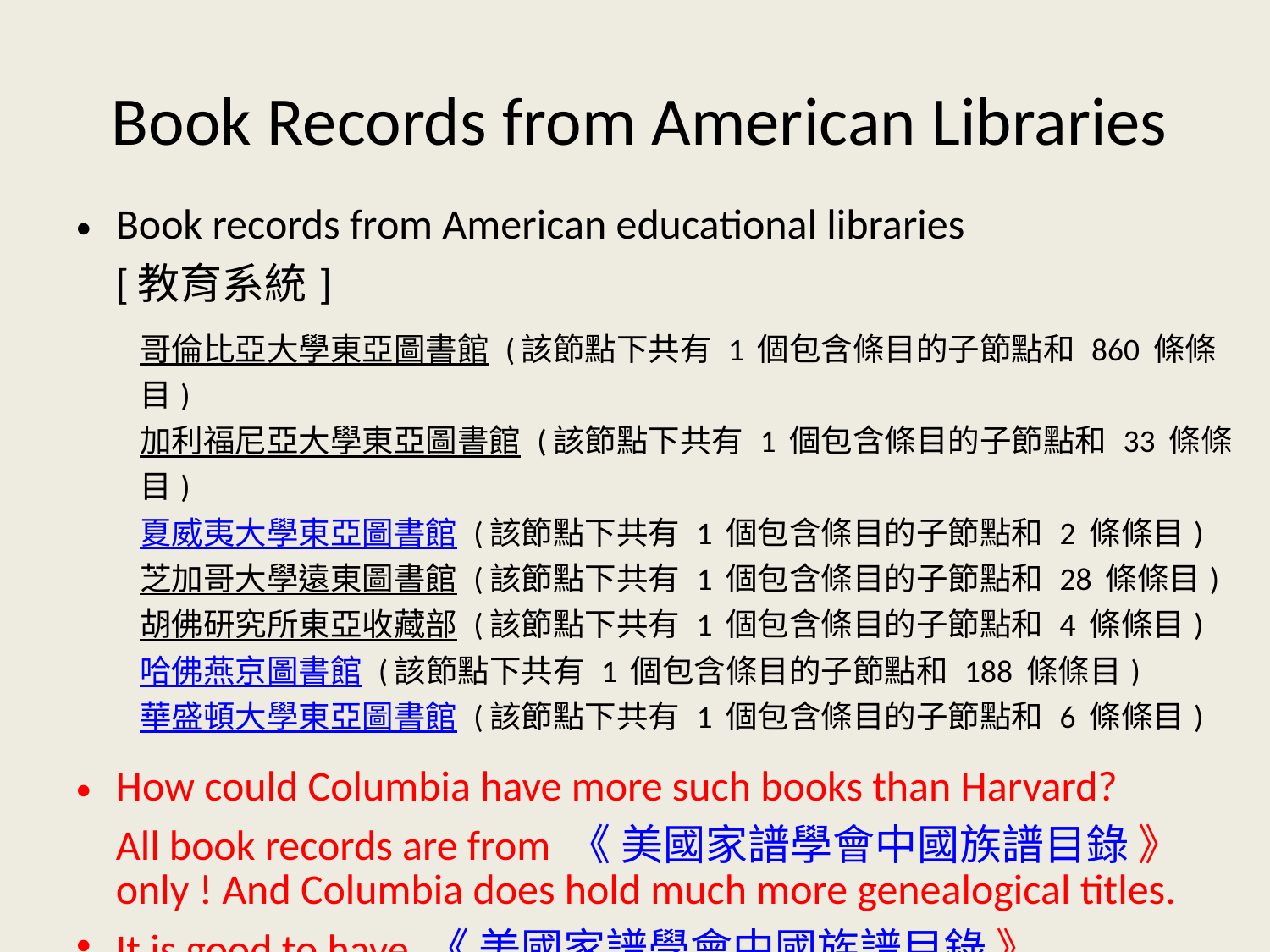

# Book Records from American Libraries
| Book records from American educational libraries [教育系統] |
| --- |
| 哥倫比亞大學東亞圖書館 (該節點下共有 1 個包含條目的子節點和 860 條條目) 加利福尼亞大學東亞圖書館 (該節點下共有 1 個包含條目的子節點和 33 條條目) 夏威夷大學東亞圖書館 (該節點下共有 1 個包含條目的子節點和 2 條條目) 芝加哥大學遠東圖書館 (該節點下共有 1 個包含條目的子節點和 28 條條目) 胡佛研究所東亞收藏部 (該節點下共有 1 個包含條目的子節點和 4 條條目) 哈佛燕京圖書館 (該節點下共有 1 個包含條目的子節點和 188 條條目) 華盛頓大學東亞圖書館 (該節點下共有 1 個包含條目的子節點和 6 條條目) How could Columbia have more such books than Harvard? All book records are from 《 美國家譜學會中國族譜目錄 》only ! And Columbia does hold much more genealogical titles. It is good to have 《 美國家譜學會中國族譜目錄 》 electronically and analyzable though. |